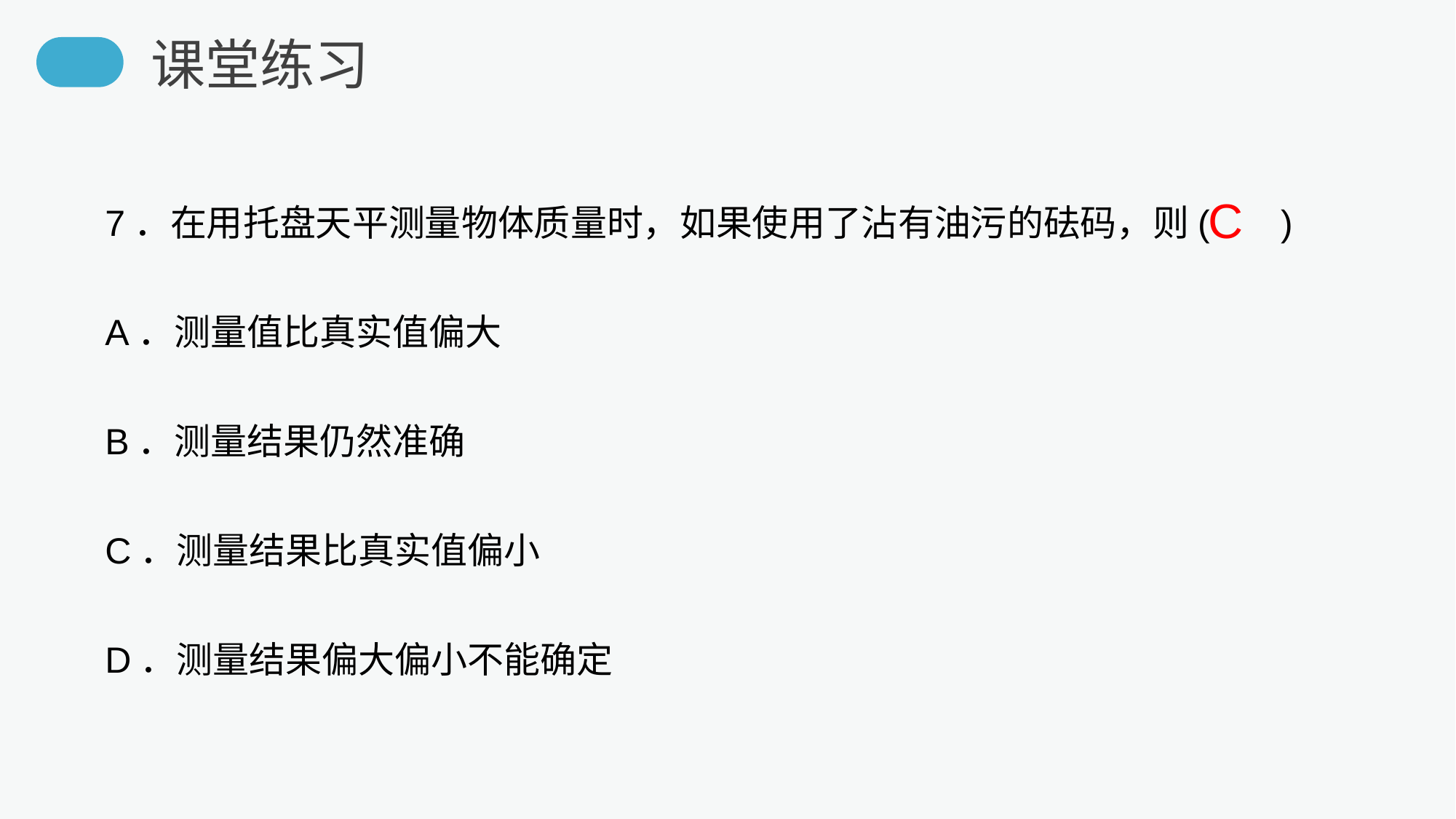

课堂练习
7．在用托盘天平测量物体质量时，如果使用了沾有油污的砝码，则(       )
A．测量值比真实值偏大
B．测量结果仍然准确
C．测量结果比真实值偏小
D．测量结果偏大偏小不能确定
C